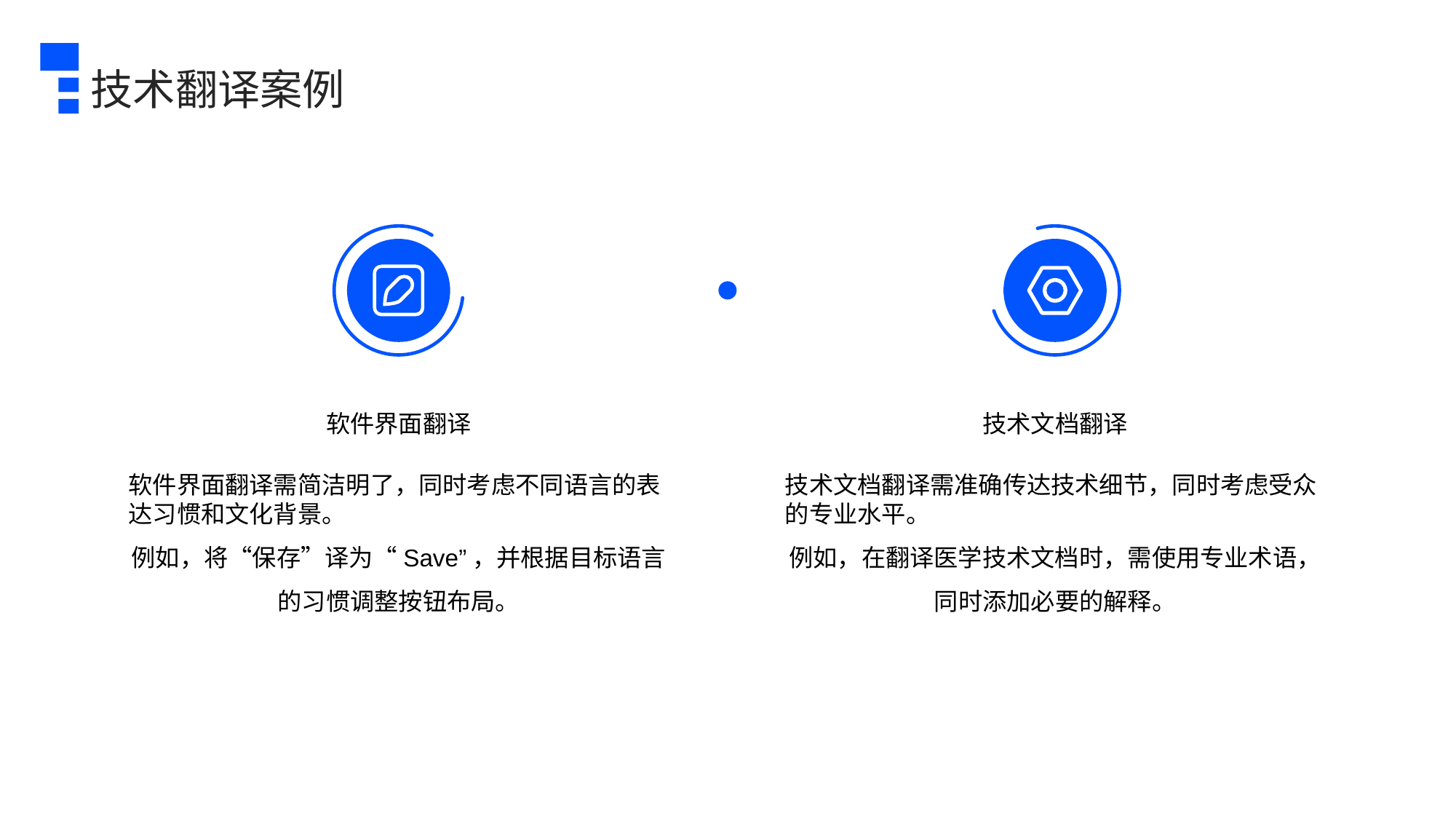

技术翻译案例

软件界面翻译
技术文档翻译
软件界面翻译需简洁明了，同时考虑不同语言的表达习惯和文化背景。
例如，将“保存”译为“Save”，并根据目标语言的习惯调整按钮布局。
技术文档翻译需准确传达技术细节，同时考虑受众的专业水平。
例如，在翻译医学技术文档时，需使用专业术语，同时添加必要的解释。